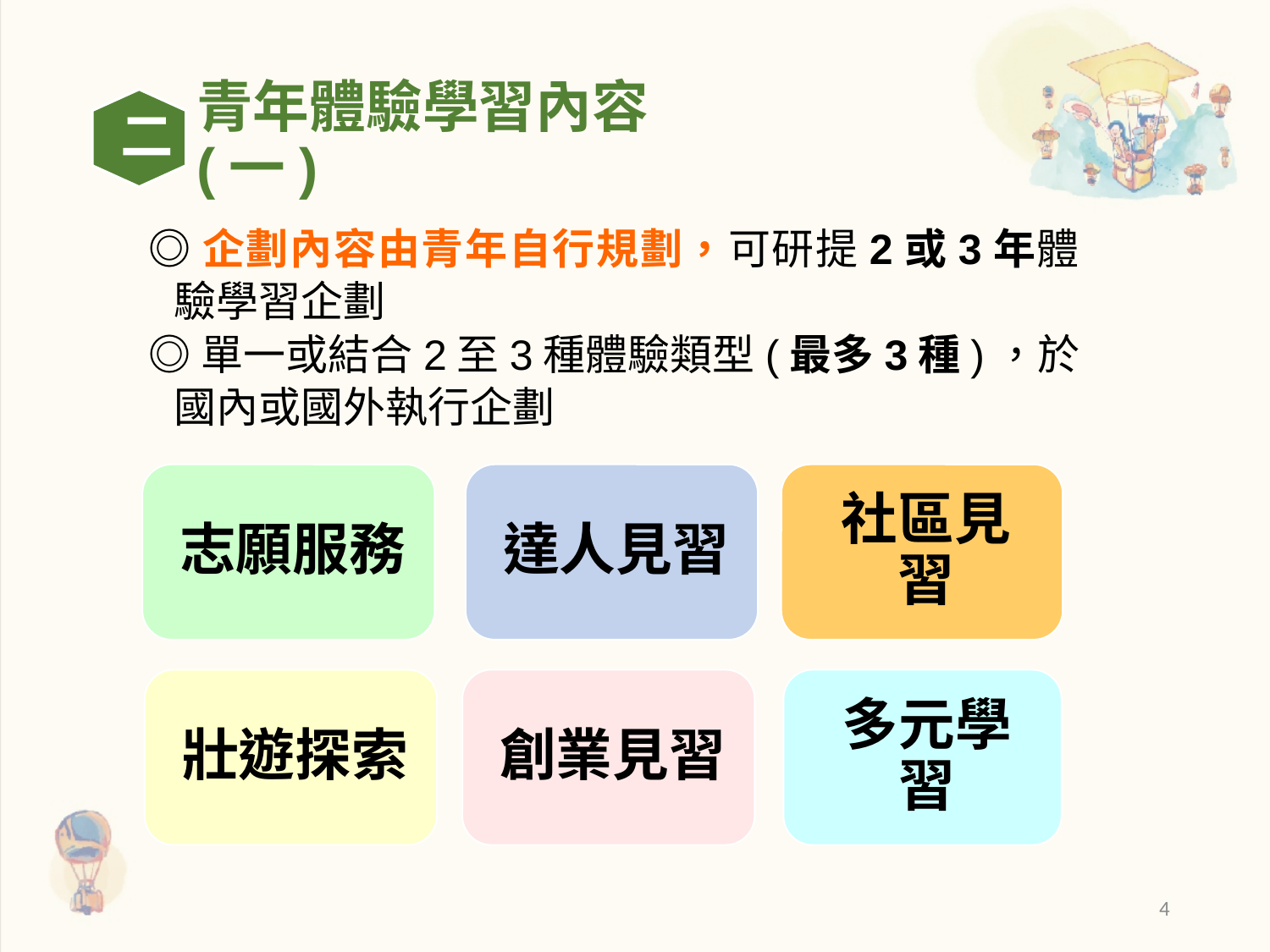

二
青年體驗學習內容(一)
◎企劃內容由青年自行規劃，可研提2或3年體驗學習企劃
◎單一或結合2至3種體驗類型(最多3種)，於國內或國外執行企劃
壯遊探索
志願服務
達人見習
創業見習
多元學習
社區見習
4